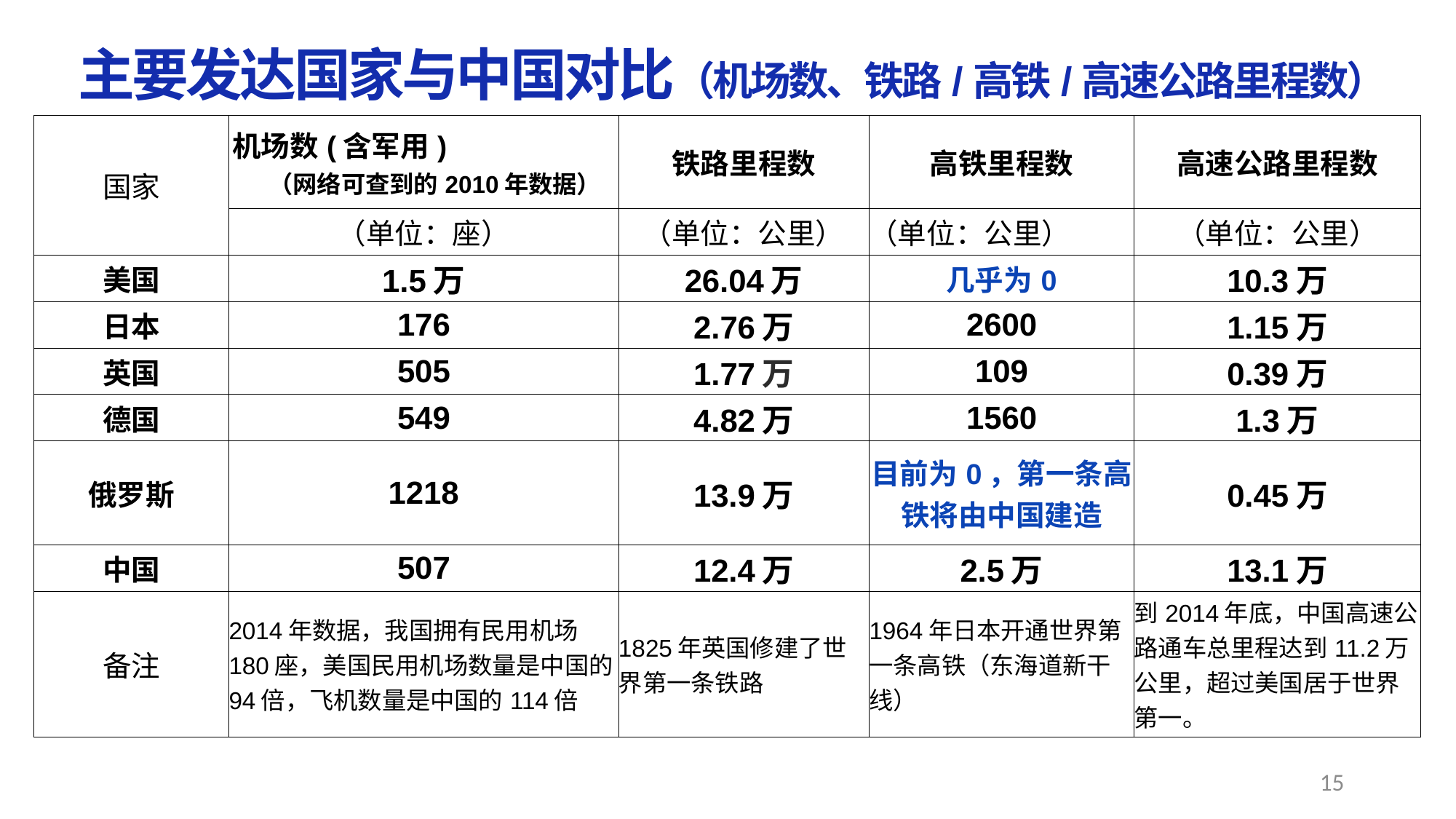

主要发达国家与中国对比（机场数、铁路/高铁/高速公路里程数）
| 国家 | 机场数(含军用) （网络可查到的2010年数据） | 铁路里程数 | 高铁里程数 | 高速公路里程数 |
| --- | --- | --- | --- | --- |
|  | （单位：座） | （单位：公里） | （单位：公里） | （单位：公里） |
| 美国 | 1.5万 | 26.04万 | 几乎为0 | 10.3万 |
| 日本 | 176 | 2.76万 | 2600 | 1.15万 |
| 英国 | 505 | 1.77万 | 109 | 0.39万 |
| 德国 | 549 | 4.82万 | 1560 | 1.3万 |
| 俄罗斯 | 1218 | 13.9万 | 目前为0，第一条高铁将由中国建造 | 0.45万 |
| 中国 | 507 | 12.4万 | 2.5万 | 13.1万 |
| 备注 | 2014年数据，我国拥有民用机场180座，美国民用机场数量是中国的94倍，飞机数量是中国的114倍 | 1825年英国修建了世界第一条铁路 | 1964年日本开通世界第一条高铁（东海道新干线） | 到2014年底，中国高速公路通车总里程达到11.2万公里，超过美国居于世界第一。 |
15